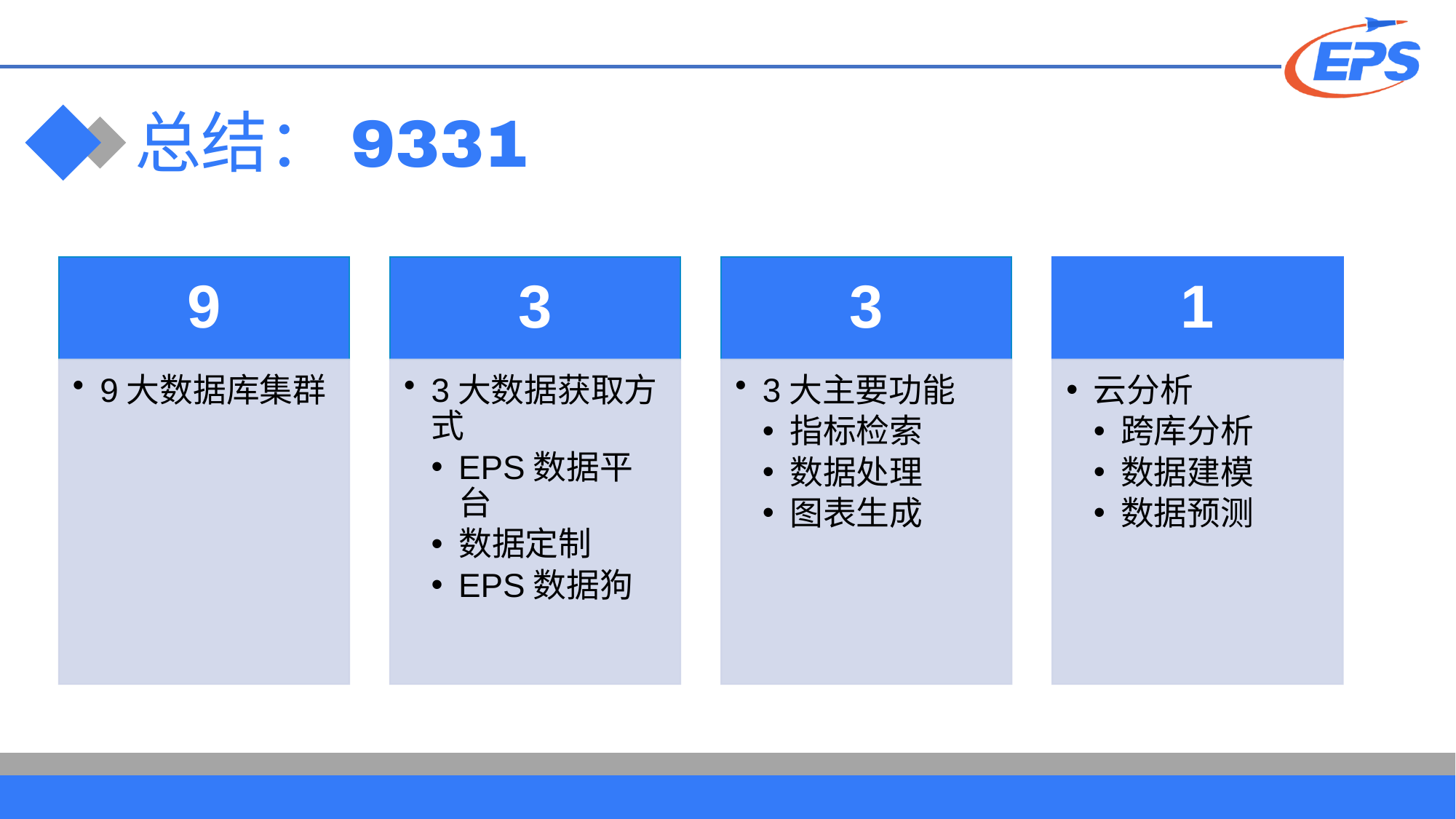

# 总结：9331
9
9大数据库集群
3
3大数据获取方式
EPS数据平台
数据定制
EPS数据狗
3
3大主要功能
指标检索
数据处理
图表生成
1
云分析
跨库分析
数据建模
数据预测